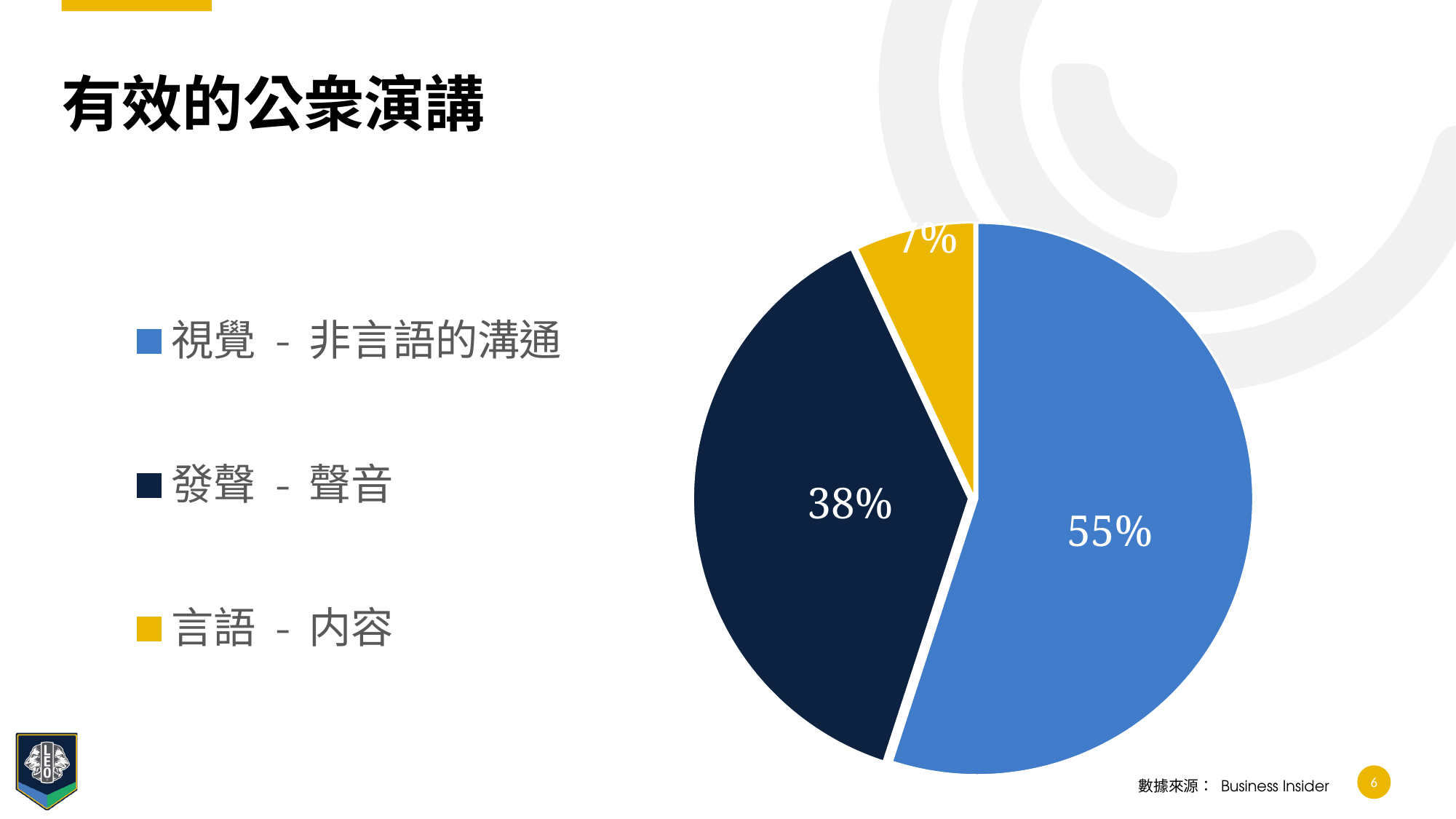

# 有效的公衆演講

### Chart

| Category | Effective Presentations |
|---|---|
| 視覺 - 非言語的溝通 | 55.0 |
| 發聲 - 聲音 | 38.0 |
| 言語 - 内容 | 7.0 |
數據來源： Business Insider
6